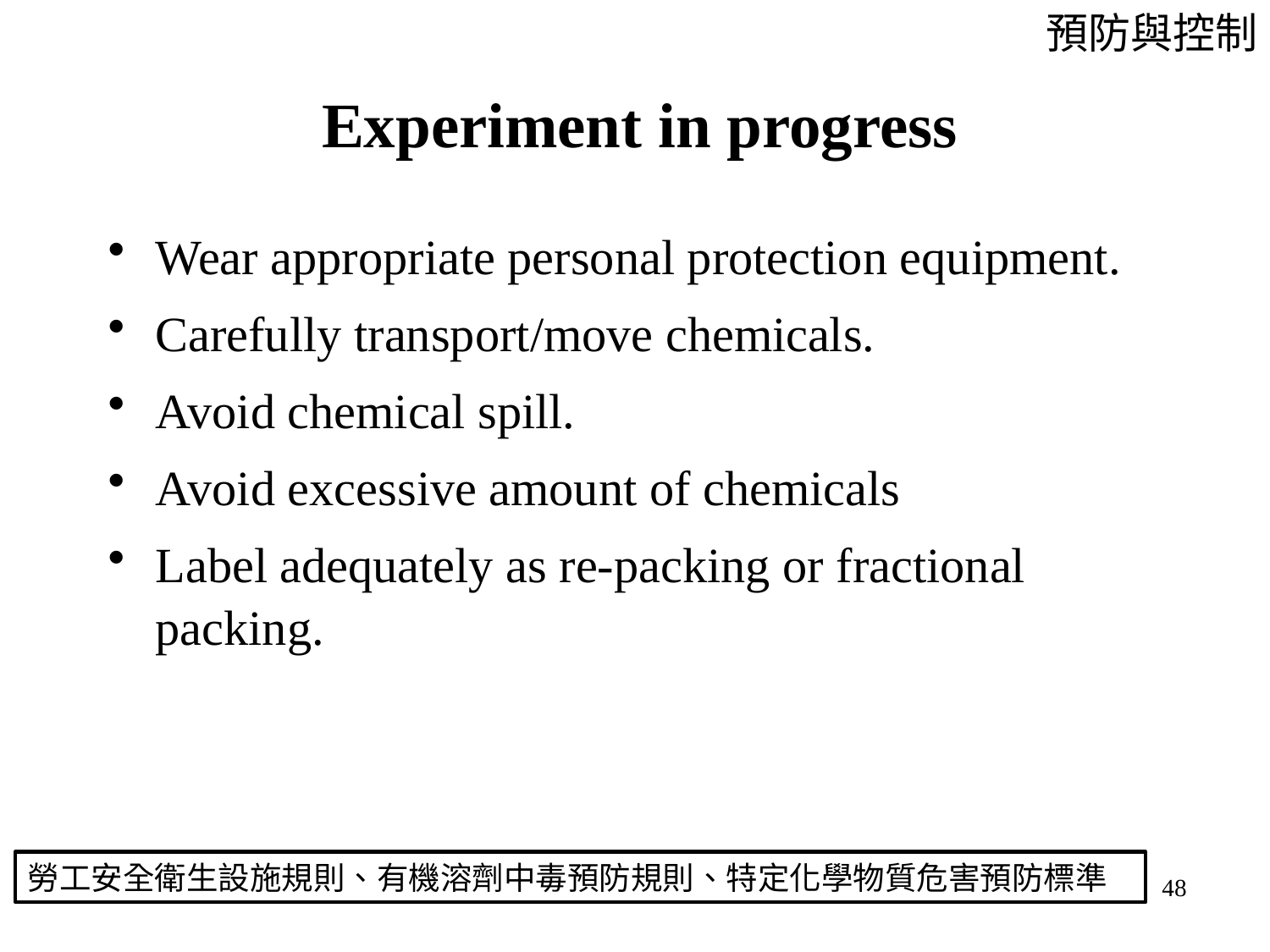

預防與控制
# Experiment in progress
Wear appropriate personal protection equipment.
Carefully transport/move chemicals.
Avoid chemical spill.
Avoid excessive amount of chemicals
Label adequately as re-packing or fractional packing.

勞工安全衛生設施規則、有機溶劑中毒預防規則、特定化學物質危害預防標準
48